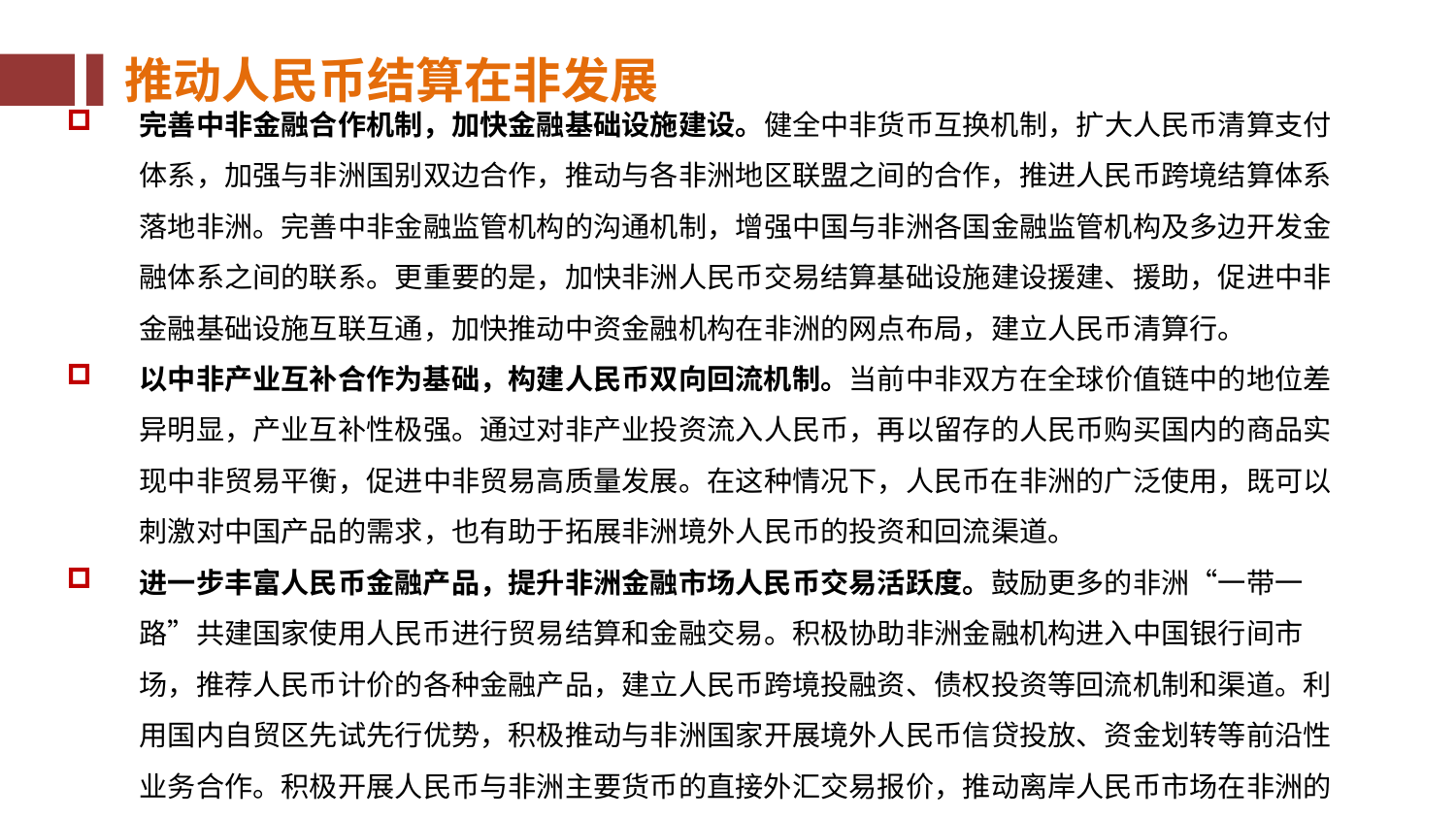

推动人民币结算在非发展

完善中非金融合作机制，加快金融基础设施建设。健全中非货币互换机制，扩大人民币清算支付体系，加强与非洲国别双边合作，推动与各非洲地区联盟之间的合作，推进人民币跨境结算体系落地非洲。完善中非金融监管机构的沟通机制，增强中国与非洲各国金融监管机构及多边开发金融体系之间的联系。更重要的是，加快非洲人民币交易结算基础设施建设援建、援助，促进中非金融基础设施互联互通，加快推动中资金融机构在非洲的网点布局，建立人民币清算行。
以中非产业互补合作为基础，构建人民币双向回流机制。当前中非双方在全球价值链中的地位差异明显，产业互补性极强。通过对非产业投资流入人民币，再以留存的人民币购买国内的商品实现中非贸易平衡，促进中非贸易高质量发展。在这种情况下，人民币在非洲的广泛使用，既可以刺激对中国产品的需求，也有助于拓展非洲境外人民币的投资和回流渠道。
进一步丰富人民币金融产品，提升非洲金融市场人民币交易活跃度。鼓励更多的非洲“一带一路”共建国家使用人民币进行贸易结算和金融交易。积极协助非洲金融机构进入中国银行间市场，推荐人民币计价的各种金融产品，建立人民币跨境投融资、债权投资等回流机制和渠道。利用国内自贸区先试先行优势，积极推动与非洲国家开展境外人民币信贷投放、资金划转等前沿性业务合作。积极开展人民币与非洲主要货币的直接外汇交易报价，推动离岸人民币市场在非洲的发展。